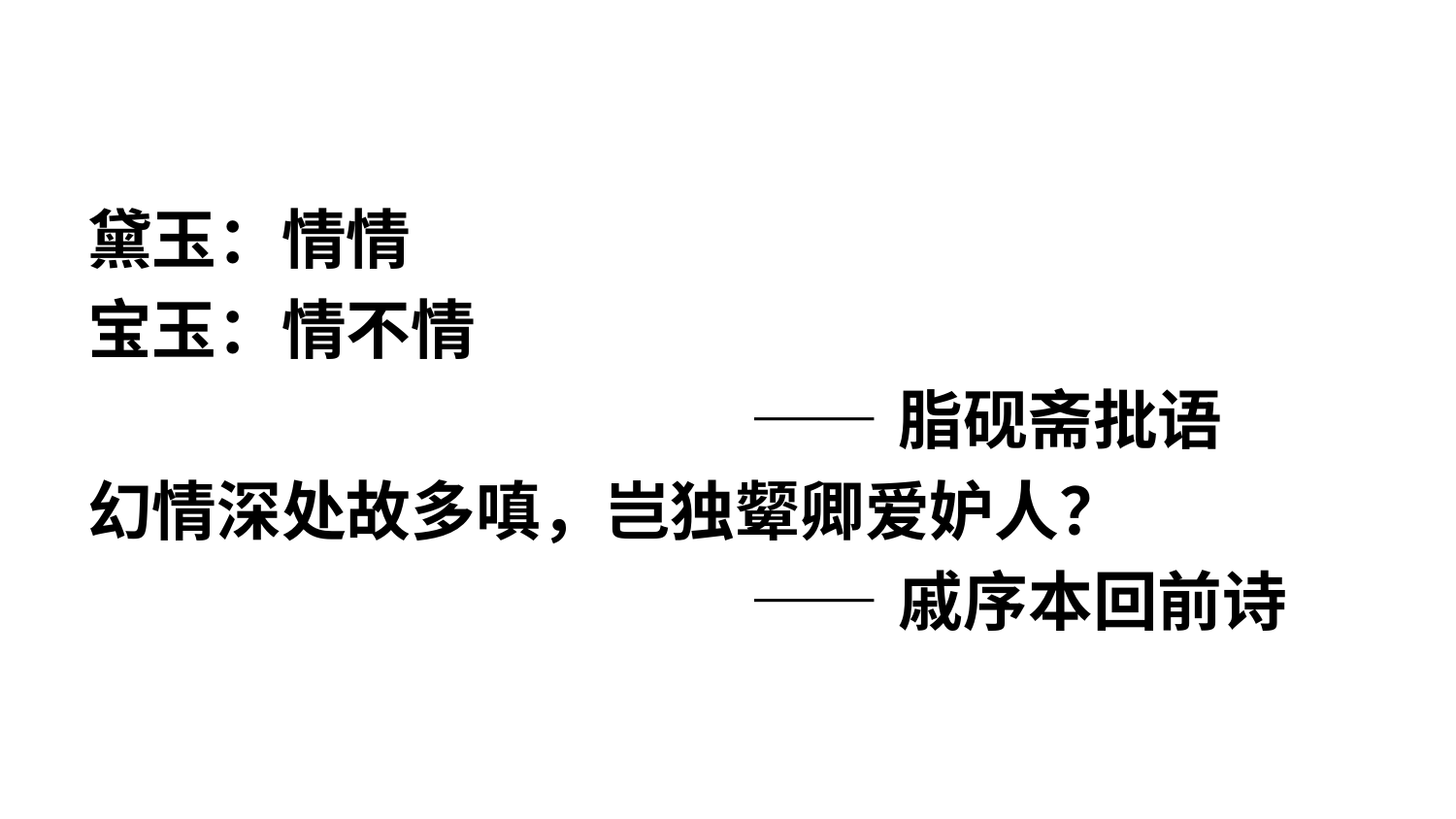

#
黛玉：情情
宝玉：情不情
                                             ——脂砚斋批语
幻情深处故多嗔，岂独颦卿爱妒人？
                                             ——戚序本回前诗